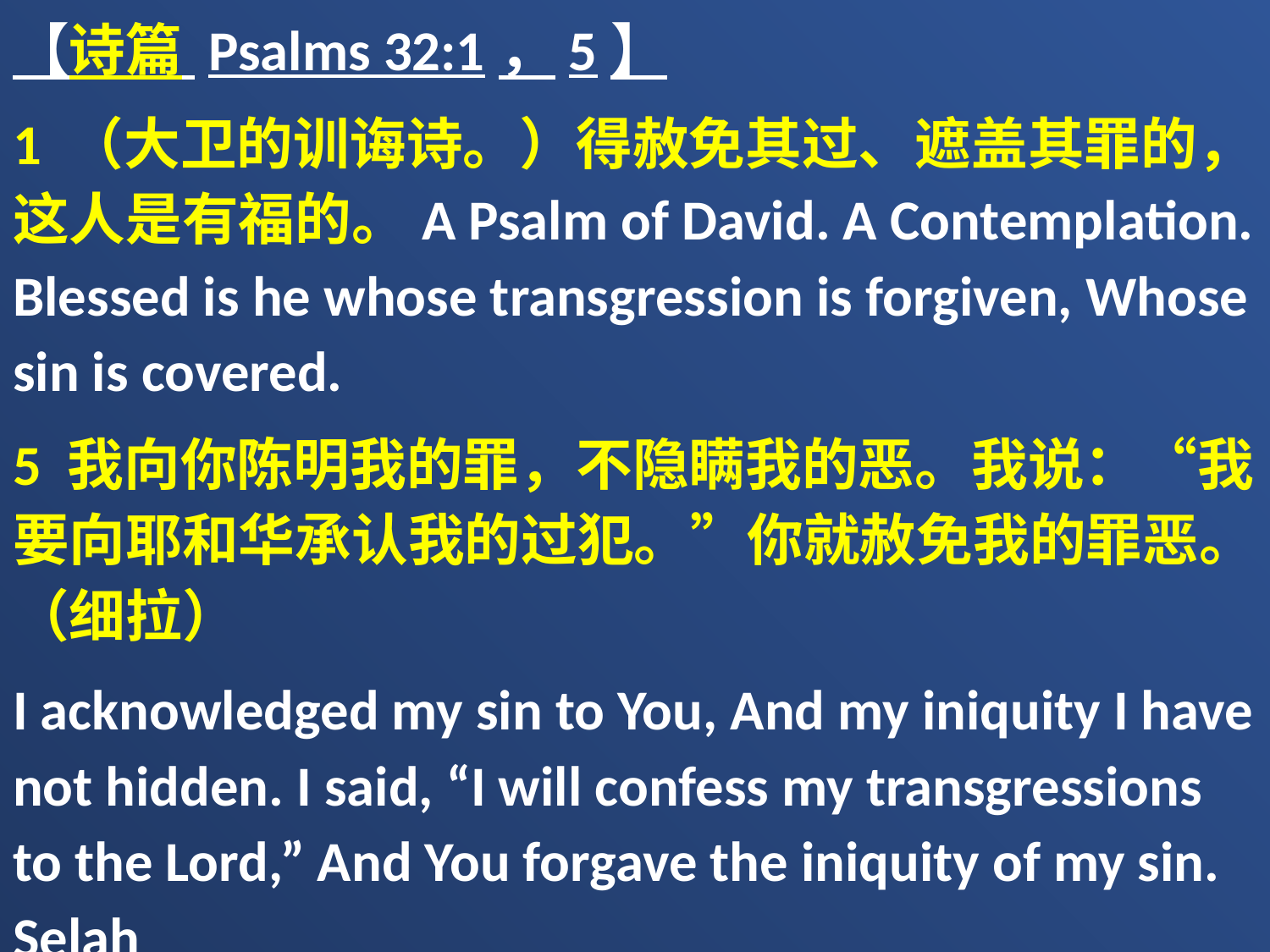

【诗篇 Psalms 32:1，5】
1 （大卫的训诲诗。）得赦免其过、遮盖其罪的，这人是有福的。A Psalm of David. A Contemplation. Blessed is he whose transgression is forgiven, Whose sin is covered.
5 我向你陈明我的罪，不隐瞒我的恶。我说：“我要向耶和华承认我的过犯。”你就赦免我的罪恶。（细拉）
I acknowledged my sin to You, And my iniquity I have not hidden. I said, “I will confess my transgressions to the Lord,” And You forgave the iniquity of my sin. Selah